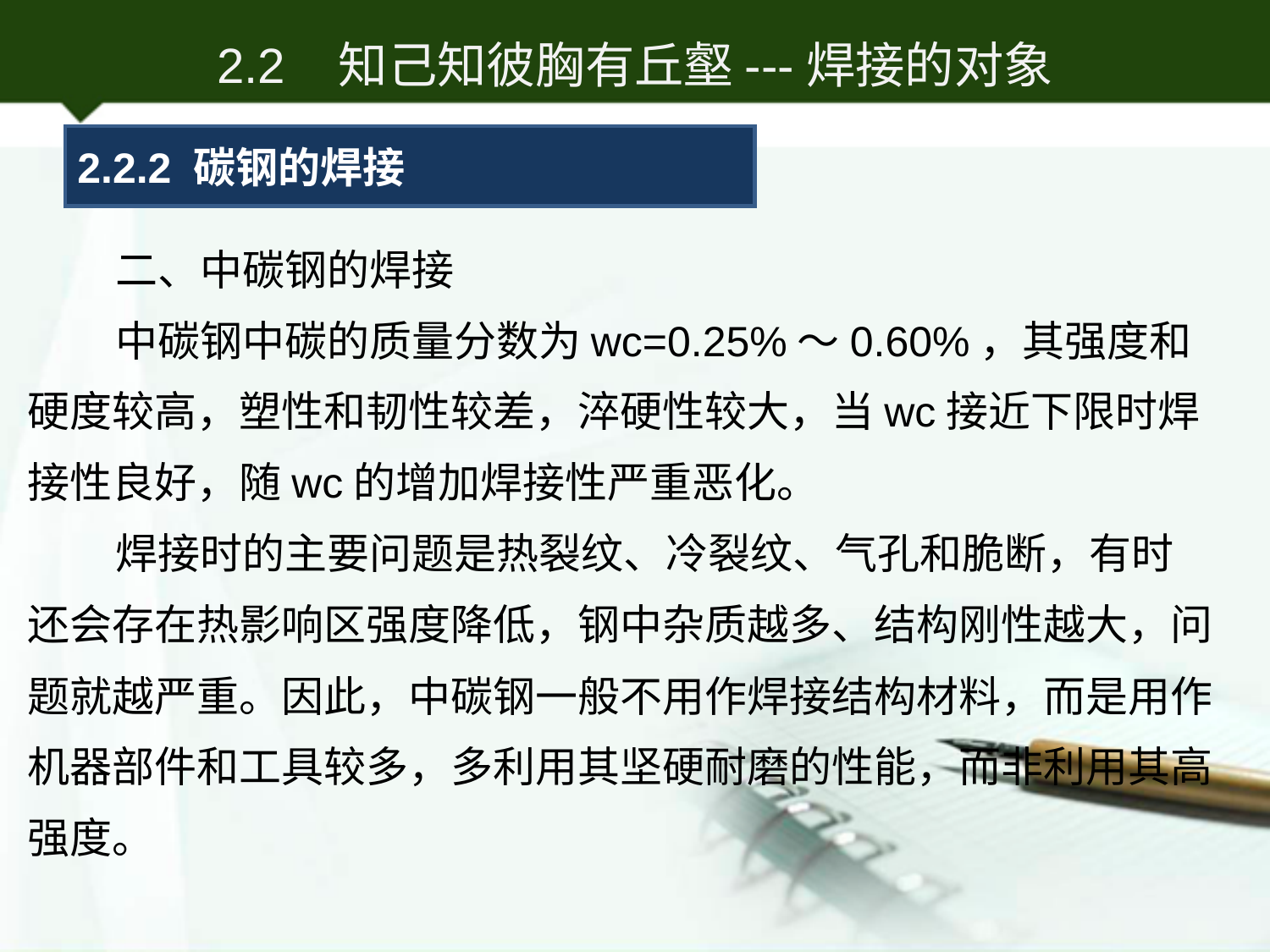

2.2   知己知彼胸有丘壑---焊接的对象
2.2.2 碳钢的焊接
二、中碳钢的焊接
中碳钢中碳的质量分数为wc=0.25%～0.60%，其强度和硬度较高，塑性和韧性较差，淬硬性较大，当wc接近下限时焊接性良好，随wc的增加焊接性严重恶化。
焊接时的主要问题是热裂纹、冷裂纹、气孔和脆断，有时还会存在热影响区强度降低，钢中杂质越多、结构刚性越大，问题就越严重。因此，中碳钢一般不用作焊接结构材料，而是用作机器部件和工具较多，多利用其坚硬耐磨的性能，而非利用其高强度。